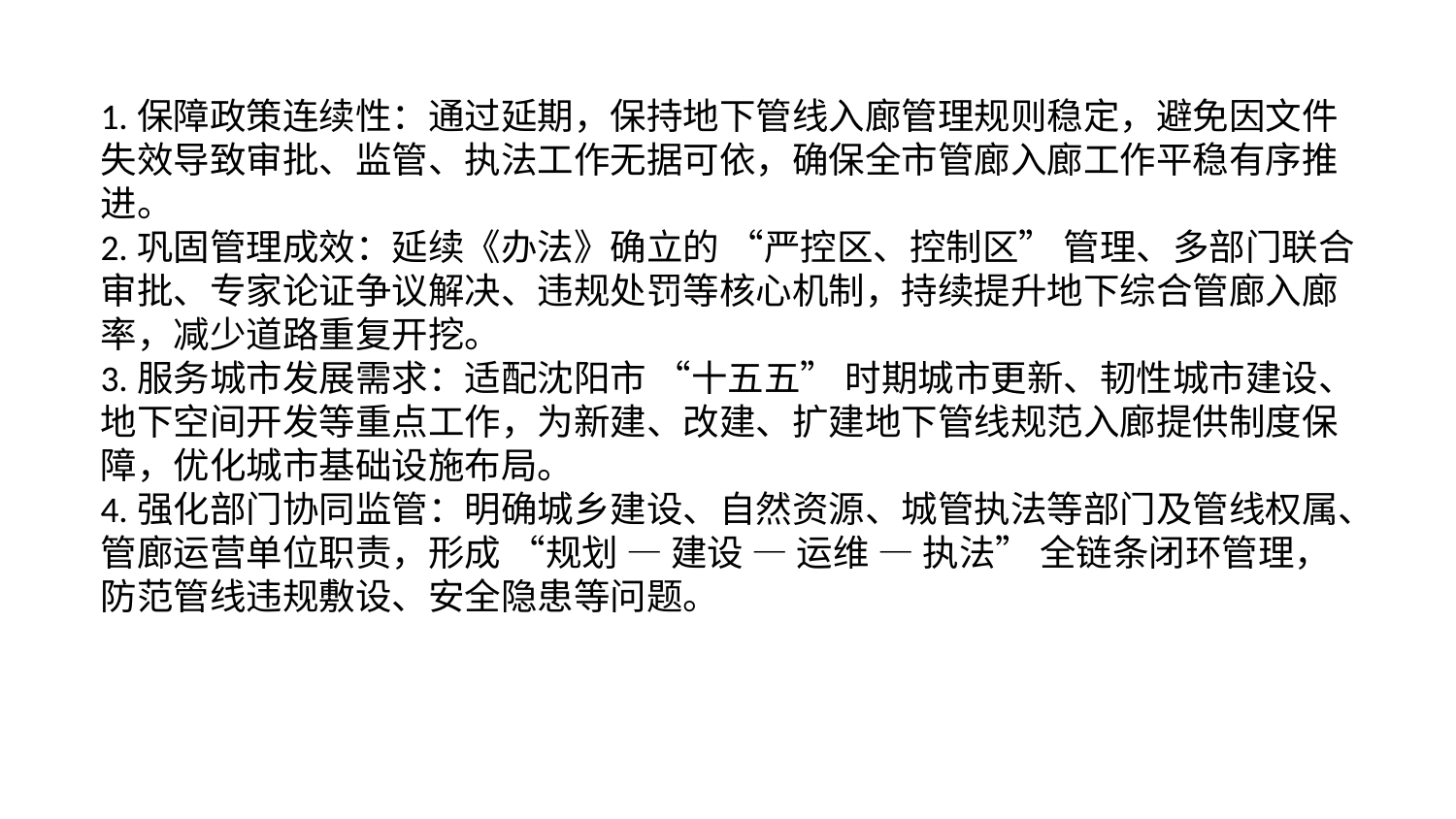

1.保障政策连续性：通过延期，保持地下管线入廊管理规则稳定，避免因文件失效导致审批、监管、执法工作无据可依，确保全市管廊入廊工作平稳有序推进。
2.巩固管理成效：延续《办法》确立的 “严控区、控制区” 管理、多部门联合审批、专家论证争议解决、违规处罚等核心机制，持续提升地下综合管廊入廊率，减少道路重复开挖。
3.服务城市发展需求：适配沈阳市 “十五五” 时期城市更新、韧性城市建设、地下空间开发等重点工作，为新建、改建、扩建地下管线规范入廊提供制度保障，优化城市基础设施布局。
4.强化部门协同监管：明确城乡建设、自然资源、城管执法等部门及管线权属、管廊运营单位职责，形成 “规划 — 建设 — 运维 — 执法” 全链条闭环管理，防范管线违规敷设、安全隐患等问题。